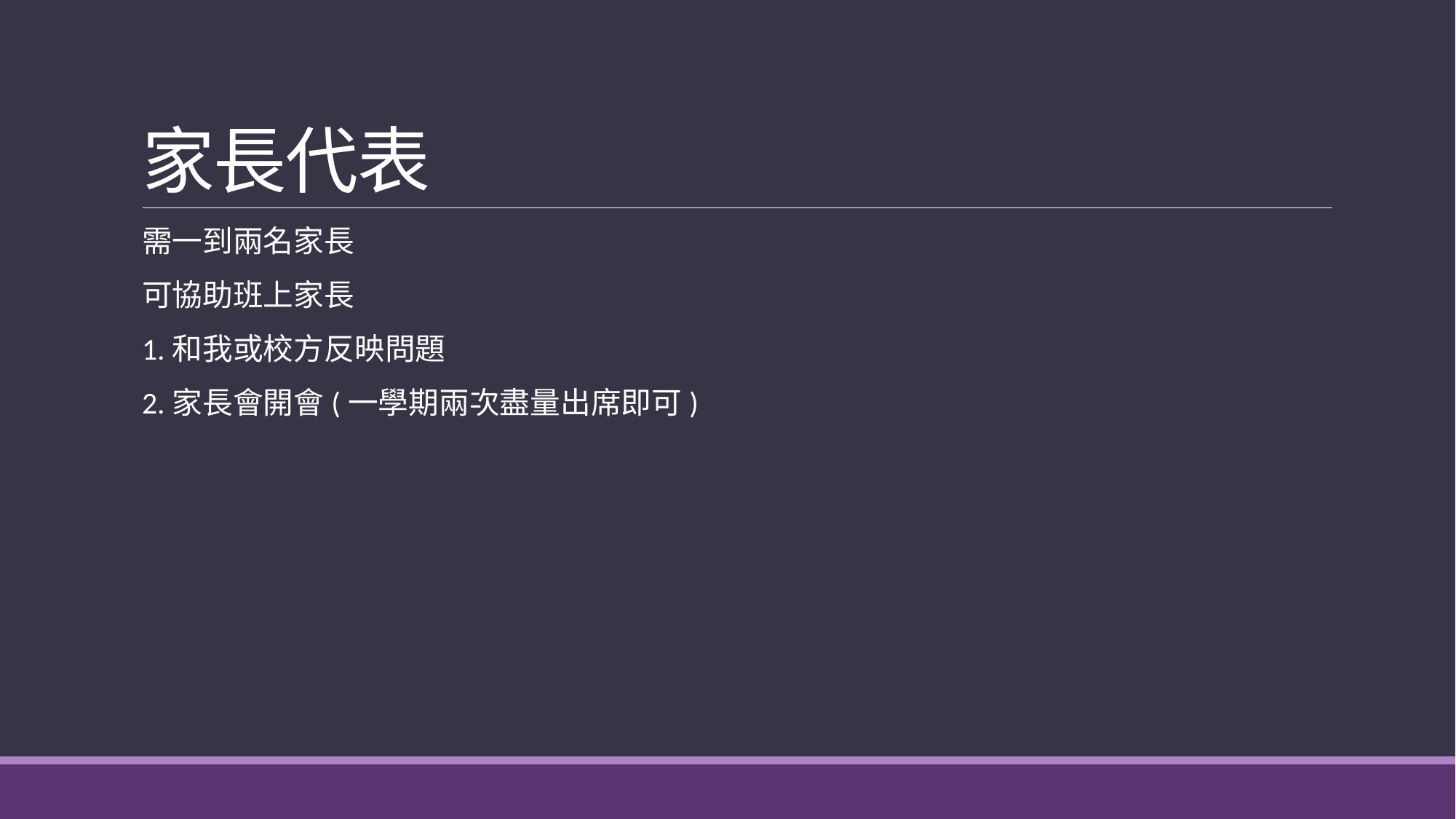

# 家長代表
需一到兩名家長
可協助班上家長
1.和我或校方反映問題
2.家長會開會(一學期兩次盡量出席即可)